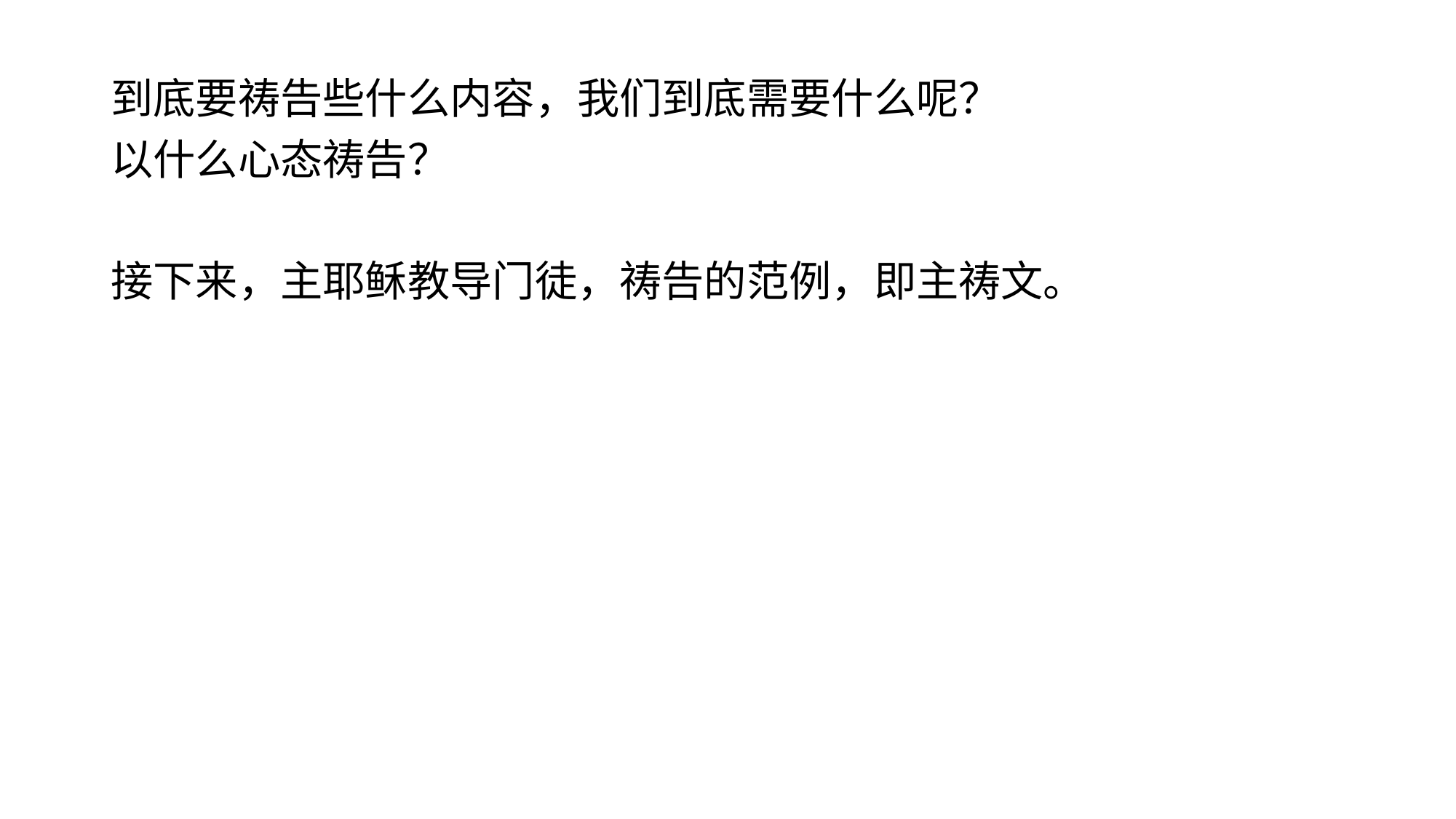

#
到底要祷告些什么内容，我们到底需要什么呢？
以什么心态祷告？

接下来，主耶稣教导门徒，祷告的范例，即主祷文。